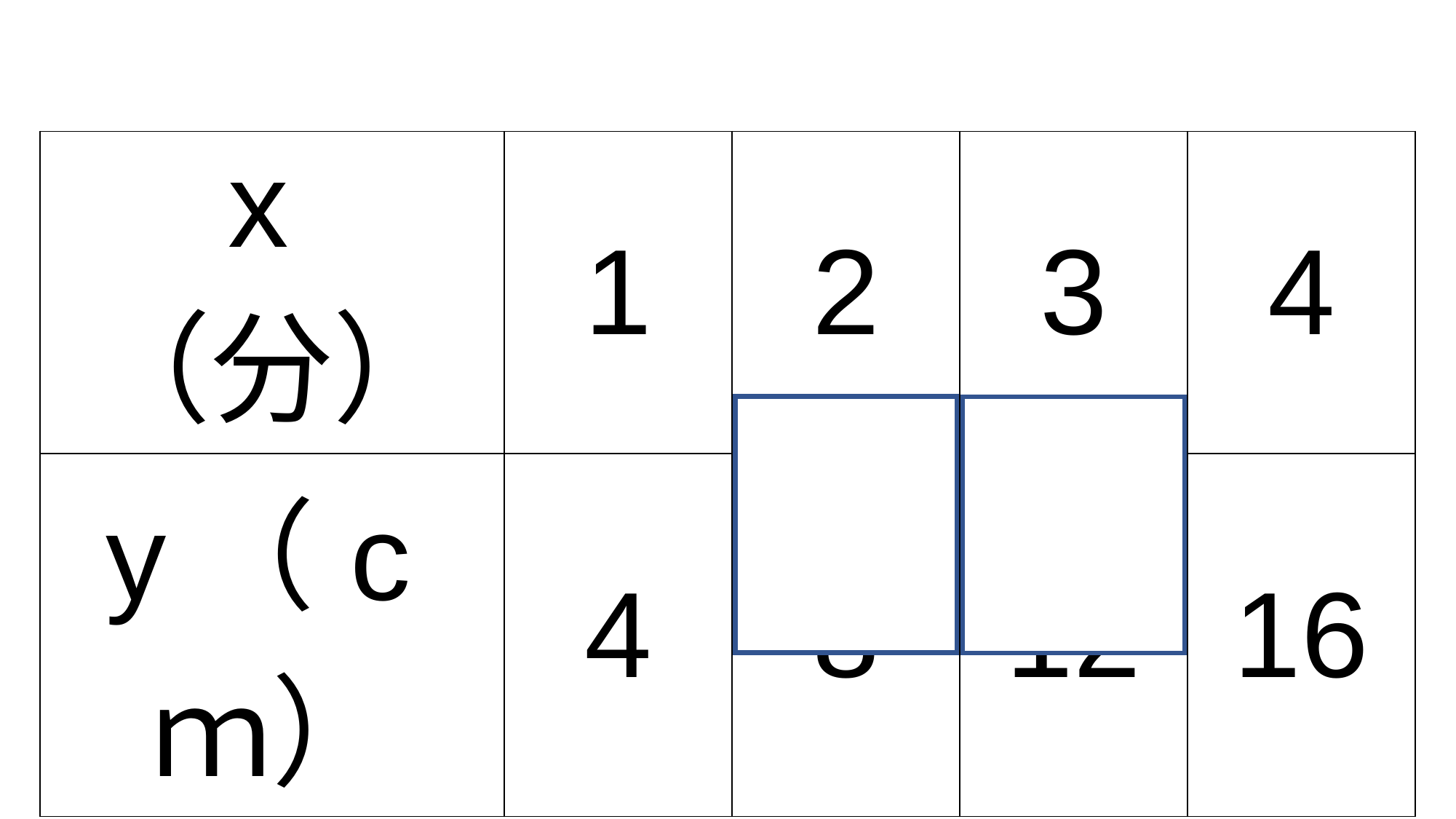

| x（分） | 1 | 2 | 3 | 4 |
| --- | --- | --- | --- | --- |
| y（cｍ） | 4 | 8 | 12 | 16 |